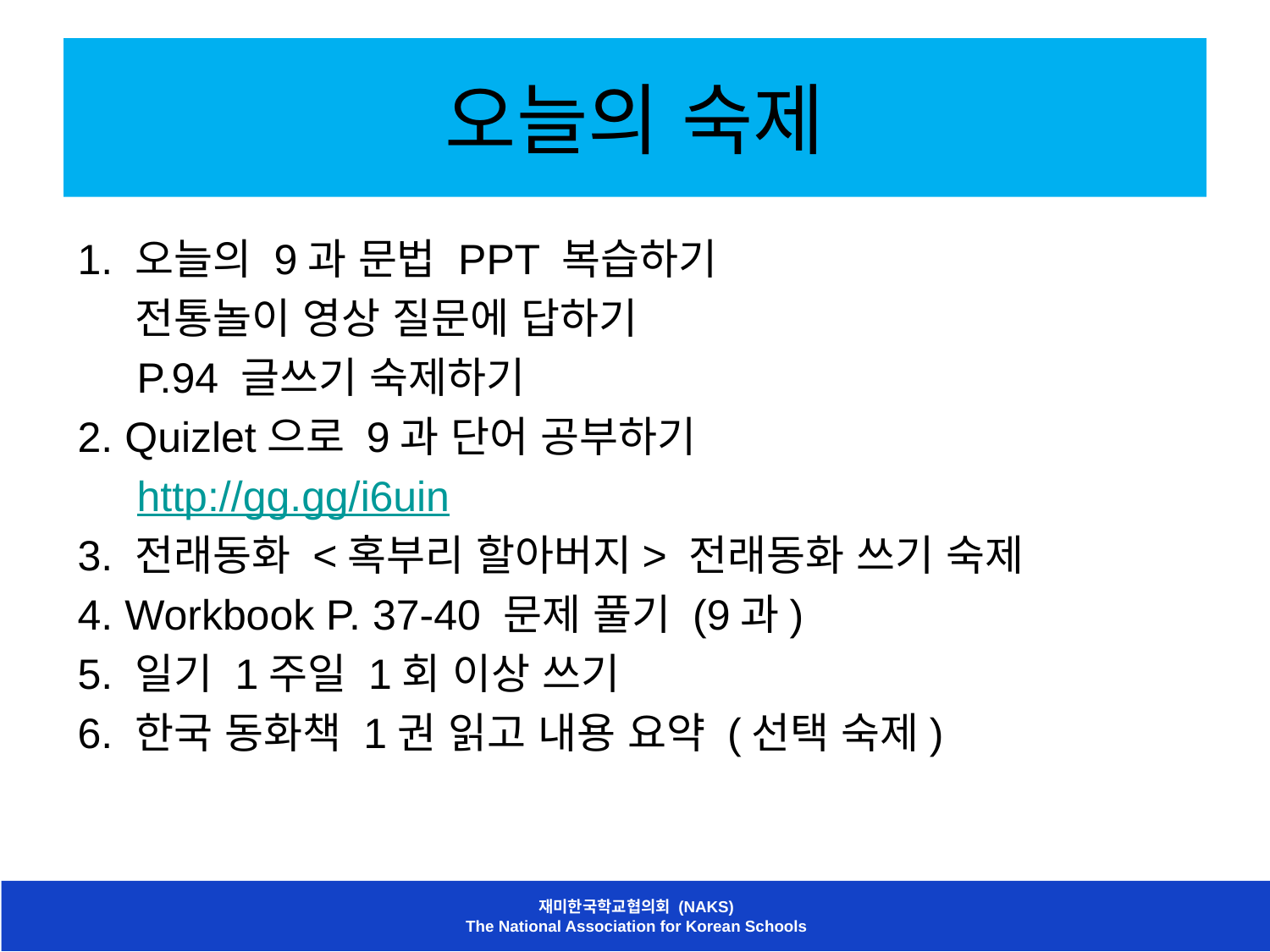

# 오늘의 숙제
1. 오늘의 9과 문법 PPT 복습하기
    전통놀이 영상 질문에 답하기
     P.94 글쓰기 숙제하기
2. Quizlet으로 9과 단어 공부하기
     http://gg.gg/i6uin
3. 전래동화 <혹부리 할아버지> 전래동화 쓰기 숙제
4. Workbook P. 37-40 문제 풀기 (9과)
5. 일기 1주일 1회 이상 쓰기
6. 한국 동화책 1권 읽고 내용 요약 (선택 숙제)
재미한국학교협의회 (NAKS)
The National Association for Korean Schools